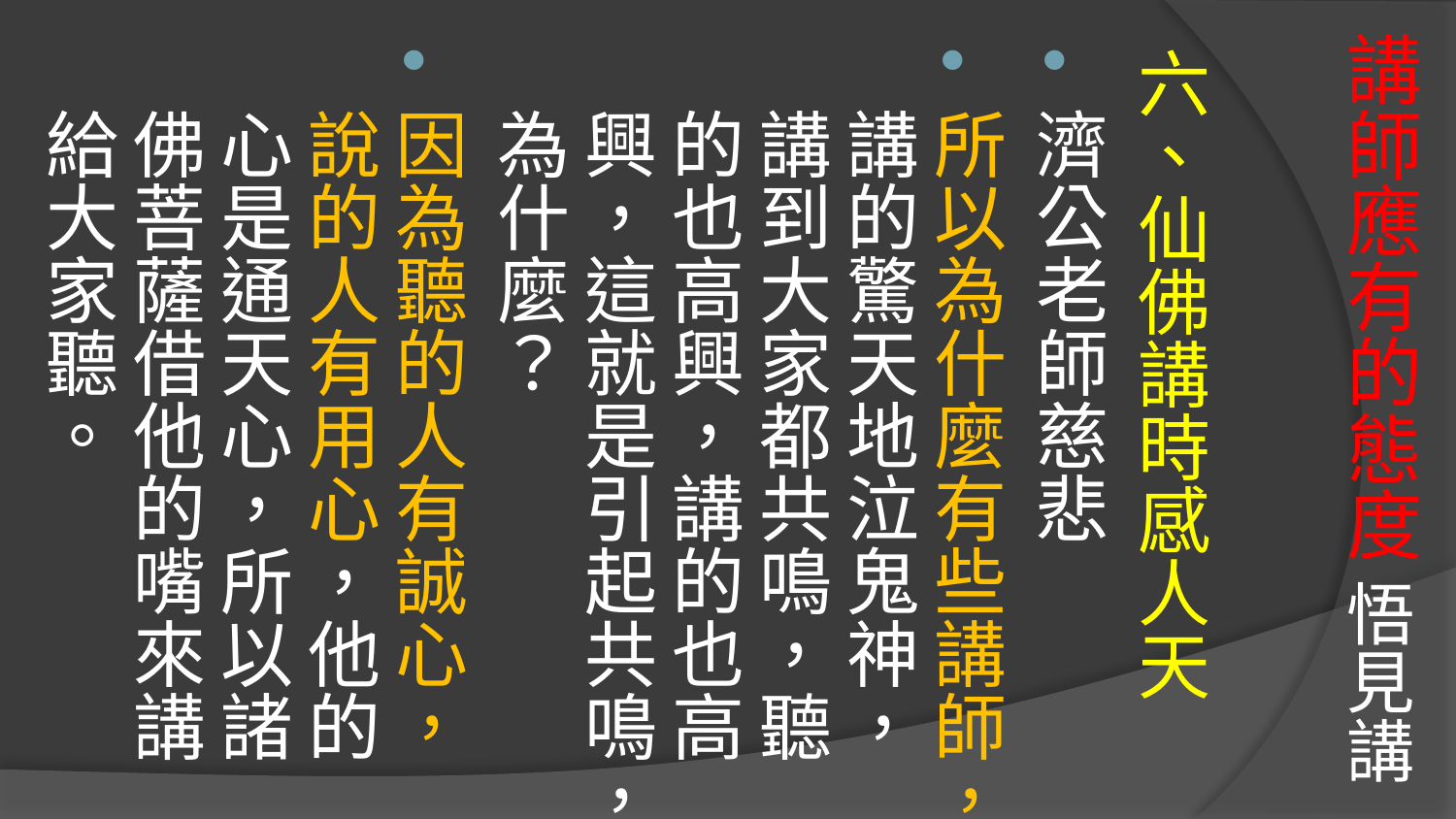

# 講師應有的態度 悟見講
六、仙佛講時感人天
濟公老師慈悲
所以為什麼有些講師，講的驚天地泣鬼神，講到大家都共鳴，聽的也高興，講的也高興，這就是引起共鳴，為什麼？
因為聽的人有誠心，說的人有用心，他的心是通天心，所以諸佛菩薩借他的嘴來講給大家聽。